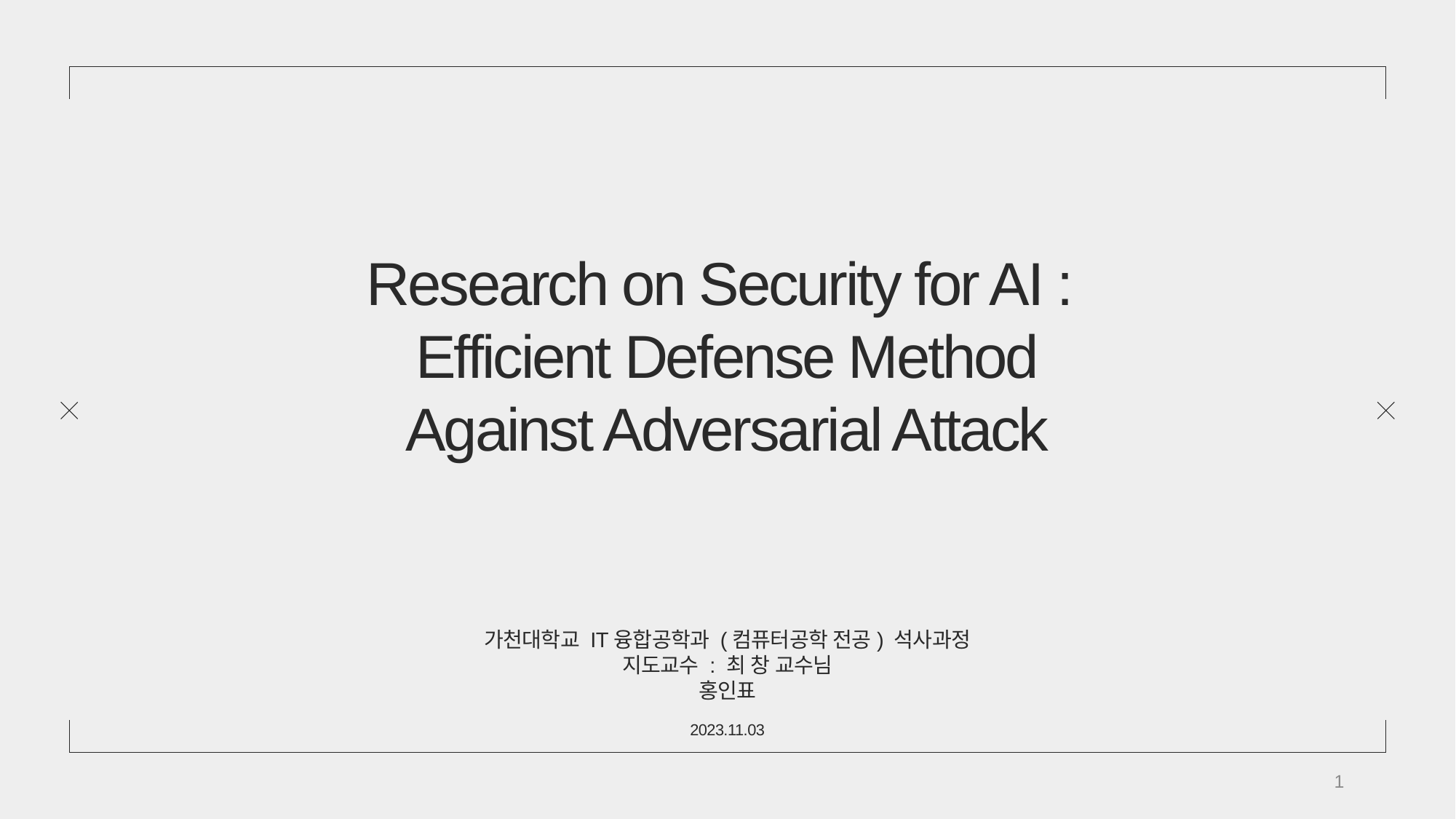

Research on Security for AI :
Efficient Defense Method
Against Adversarial Attack
가천대학교 IT융합공학과 (컴퓨터공학 전공) 석사과정
지도교수 : 최 창 교수님
홍인표
2023.11.03
1